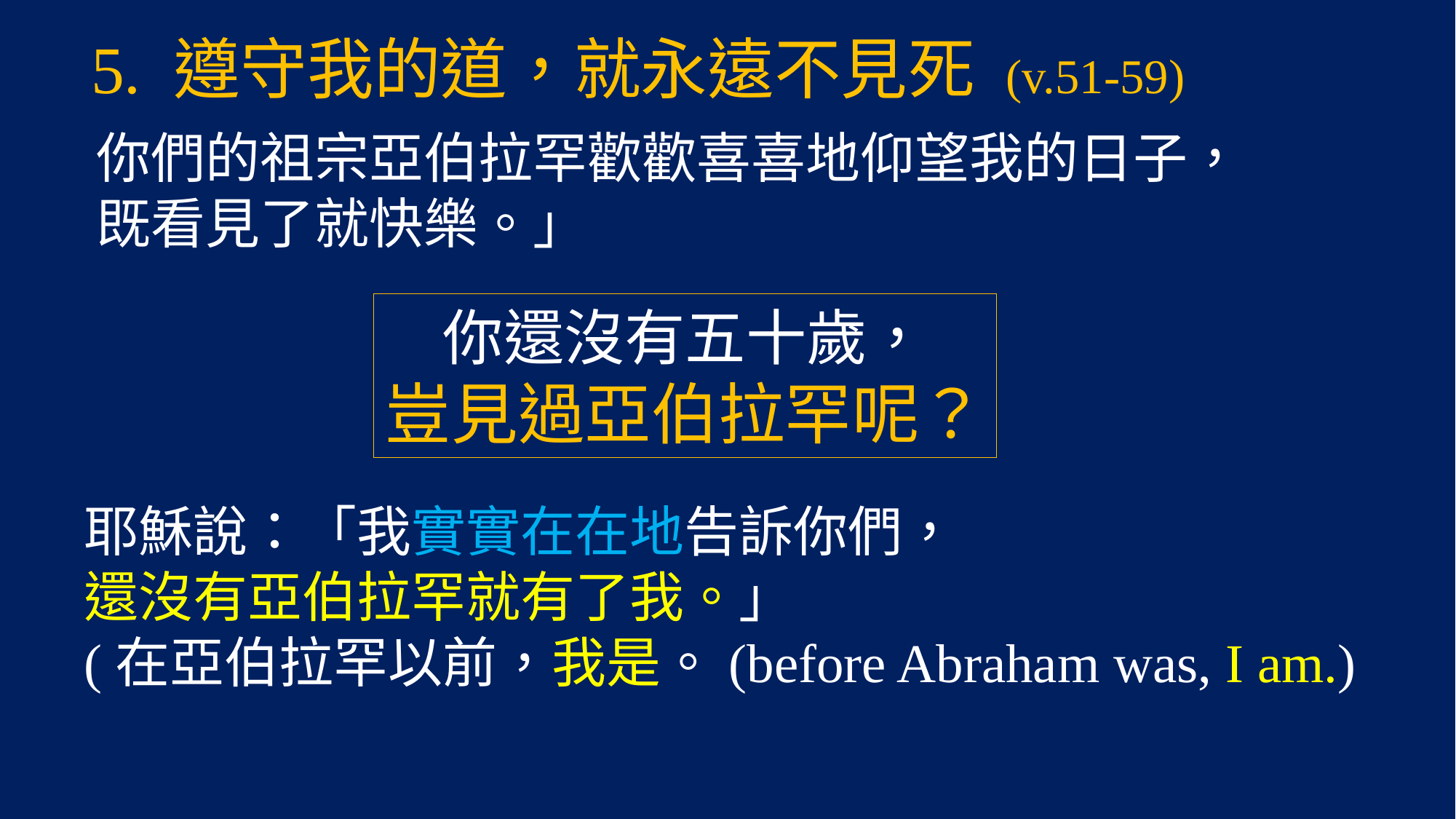

5. 遵守我的道，就永遠不見死 (v.51-59)
你們的祖宗亞伯拉罕歡歡喜喜地仰望我的日子，
既看見了就快樂。」
你還沒有五十歲，
豈見過亞伯拉罕呢？
耶穌說：「我實實在在地告訴你們，
還沒有亞伯拉罕就有了我。」
(在亞伯拉罕以前，我是。(before Abraham was, I am.)